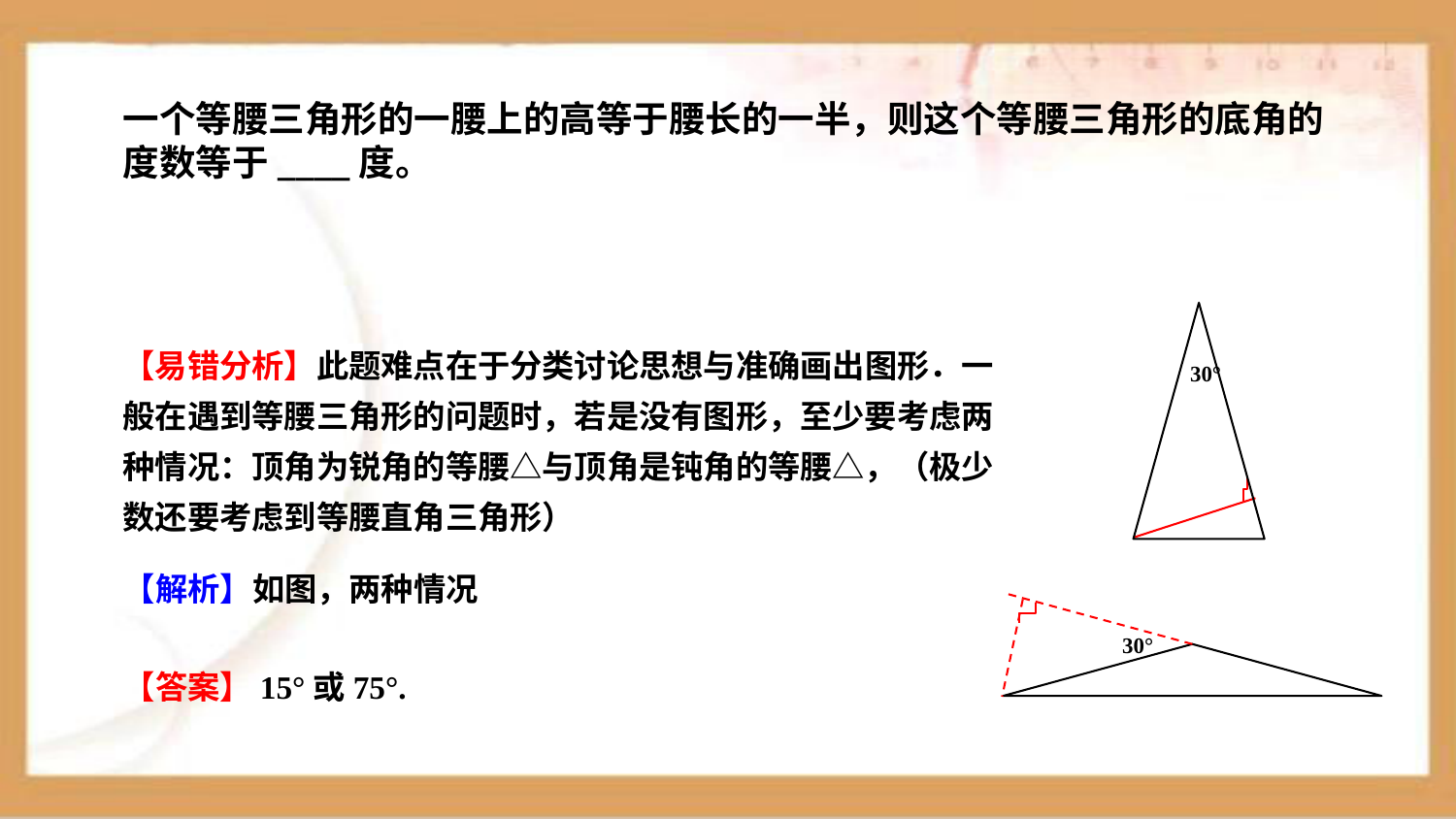

一个等腰三角形的一腰上的高等于腰长的一半，则这个等腰三角形的底角的度数等于____度。

30°
【易错分析】此题难点在于分类讨论思想与准确画出图形．一般在遇到等腰三角形的问题时，若是没有图形，至少要考虑两种情况：顶角为锐角的等腰△与顶角是钝角的等腰△，（极少数还要考虑到等腰直角三角形）
【解析】如图，两种情况
30°

【答案】15°或75°.